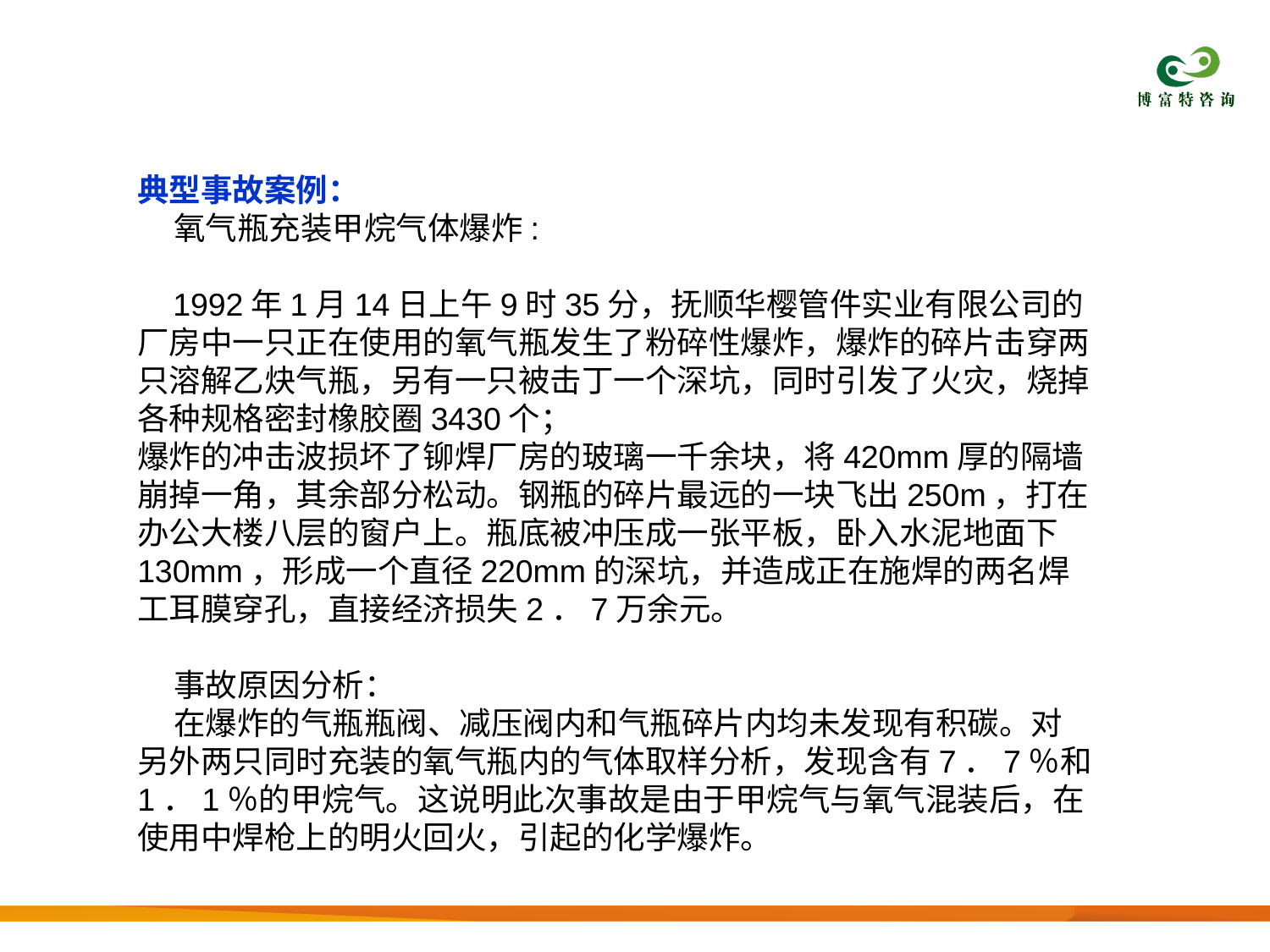

典型事故案例：
    氧气瓶充装甲烷气体爆炸:

    1992年1月14日上午9时35分，抚顺华樱管件实业有限公司的厂房中一只正在使用的氧气瓶发生了粉碎性爆炸，爆炸的碎片击穿两只溶解乙炔气瓶，另有一只被击丁一个深坑，同时引发了火灾，烧掉各种规格密封橡胶圈3430个；
爆炸的冲击波损坏了铆焊厂房的玻璃一千余块，将420mm厚的隔墙崩掉一角，其余部分松动。钢瓶的碎片最远的一块飞出250m，打在办公大楼八层的窗户上。瓶底被冲压成一张平板，卧入水泥地面下130mm，形成一个直径220mm的深坑，并造成正在施焊的两名焊工耳膜穿孔，直接经济损失2．7万余元。

    事故原因分析：
    在爆炸的气瓶瓶阀、减压阀内和气瓶碎片内均未发现有积碳。对另外两只同时充装的氧气瓶内的气体取样分析，发现含有7．7％和1．1％的甲烷气。这说明此次事故是由于甲烷气与氧气混装后，在使用中焊枪上的明火回火，引起的化学爆炸。